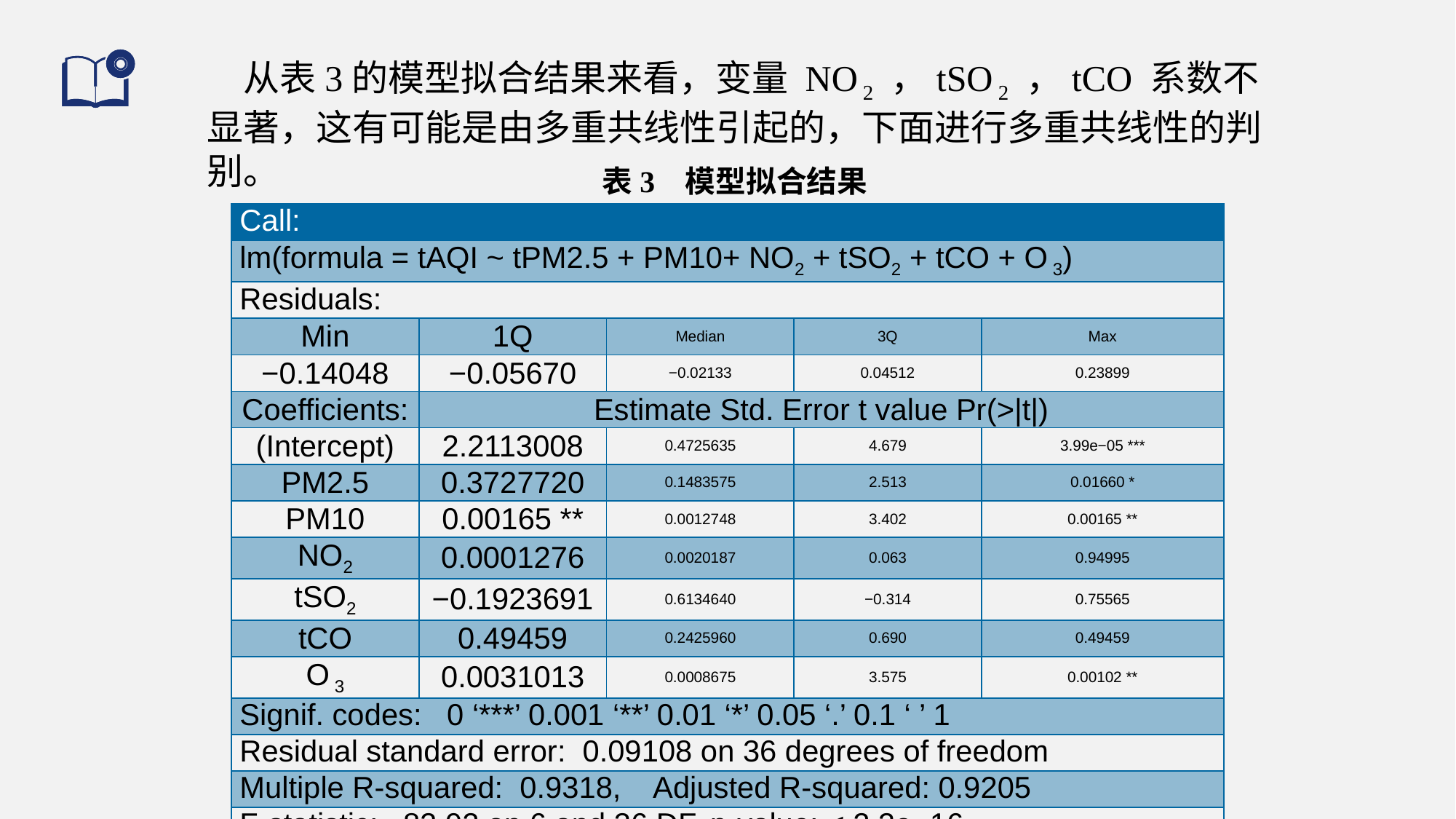

从表3的模型拟合结果来看，变量 NO 2 ，tSO 2 ，tCO 系数不显著，这有可能是由多重共线性引起的，下面进行多重共线性的判别。
表3   模型拟合结果

| Call: |  |  |  |  |
| --- | --- | --- | --- | --- |
| lm(formula = tAQI ~ tPM2.5 + PM10+ NO2 + tSO2 + tCO + O 3) |  |  |  |  |
| Residuals: |  |  |  |  |
| Min | 1Q | Median | 3Q | Max |
| −0.14048 | −0.05670 | −0.02133 | 0.04512 | 0.23899 |
| Coefficients: | Estimate Std. Error t value Pr(>|t|) |  |  |  |
| (Intercept) | 2.2113008 | 0.4725635 | 4.679 | 3.99e−05 \*\*\* |
| PM2.5 | 0.3727720 | 0.1483575 | 2.513 | 0.01660 \* |
| PM10 | 0.00165 \*\* | 0.0012748 | 3.402 | 0.00165 \*\* |
| NO2 | 0.0001276 | 0.0020187 | 0.063 | 0.94995 |
| tSO2 | −0.1923691 | 0.6134640 | −0.314 | 0.75565 |
| tCO | 0.49459 | 0.2425960 | 0.690 | 0.49459 |
| O 3 | 0.0031013 | 0.0008675 | 3.575 | 0.00102 \*\* |
| Signif. codes: 0 ‘\*\*\*’ 0.001 ‘\*\*’ 0.01 ‘\*’ 0.05 ‘.’ 0.1 ‘ ’ 1 |  |  |  |  |
| Residual standard error: 0.09108 on 36 degrees of freedom |  |  |  |  |
| Multiple R-squared: 0.9318, Adjusted R-squared: 0.9205 |  |  |  |  |
| F-statistic: 82.02 on 6 and 36 DF, p-value: < 2.2e−16 |  |  |  |  |